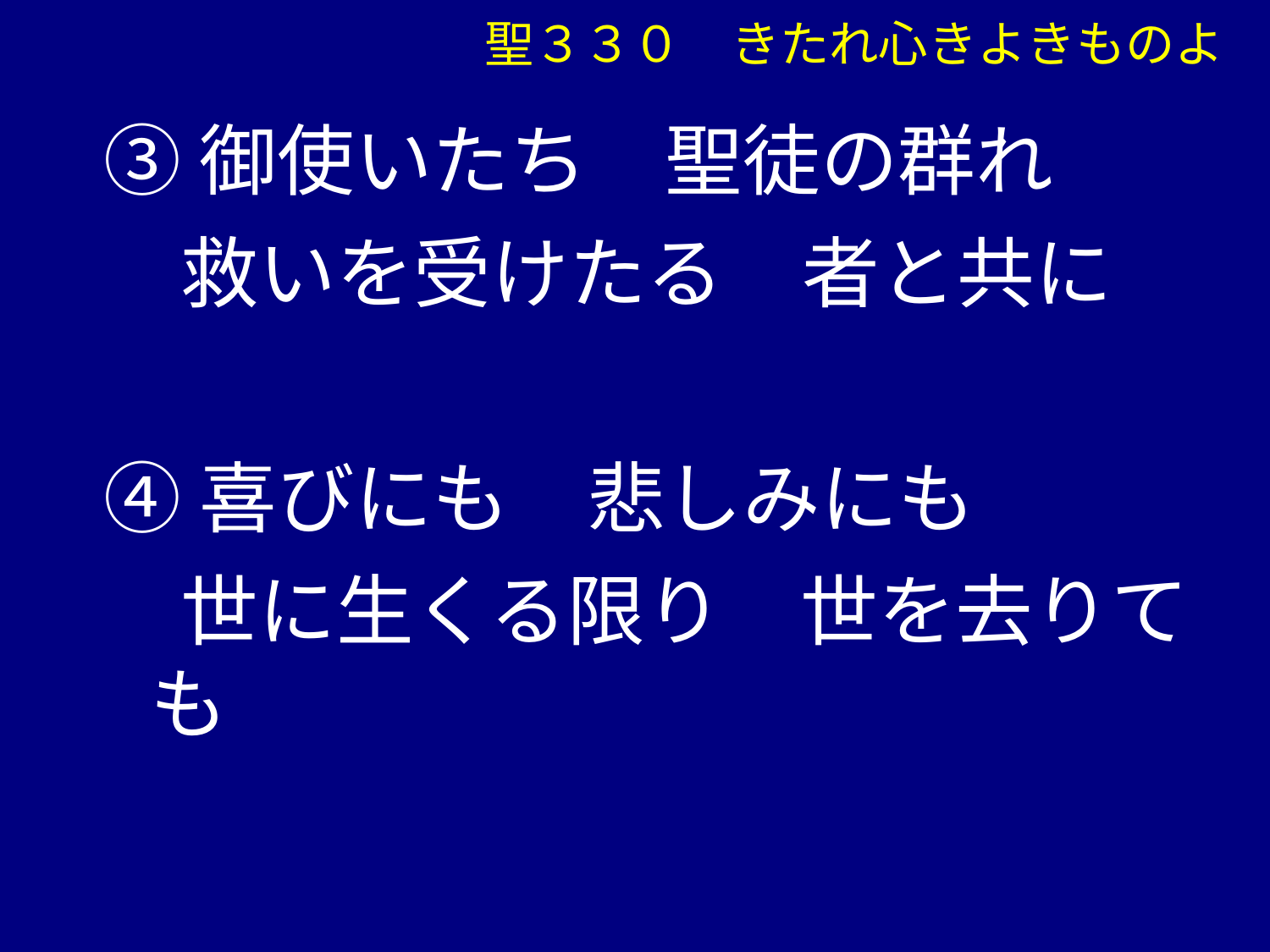

③御使いたち　聖徒の群れ
　救いを受けたる　者と共に

④喜びにも　悲しみにも
　世に生くる限り　世を去りても

聖３３０　きたれ心きよきものよ